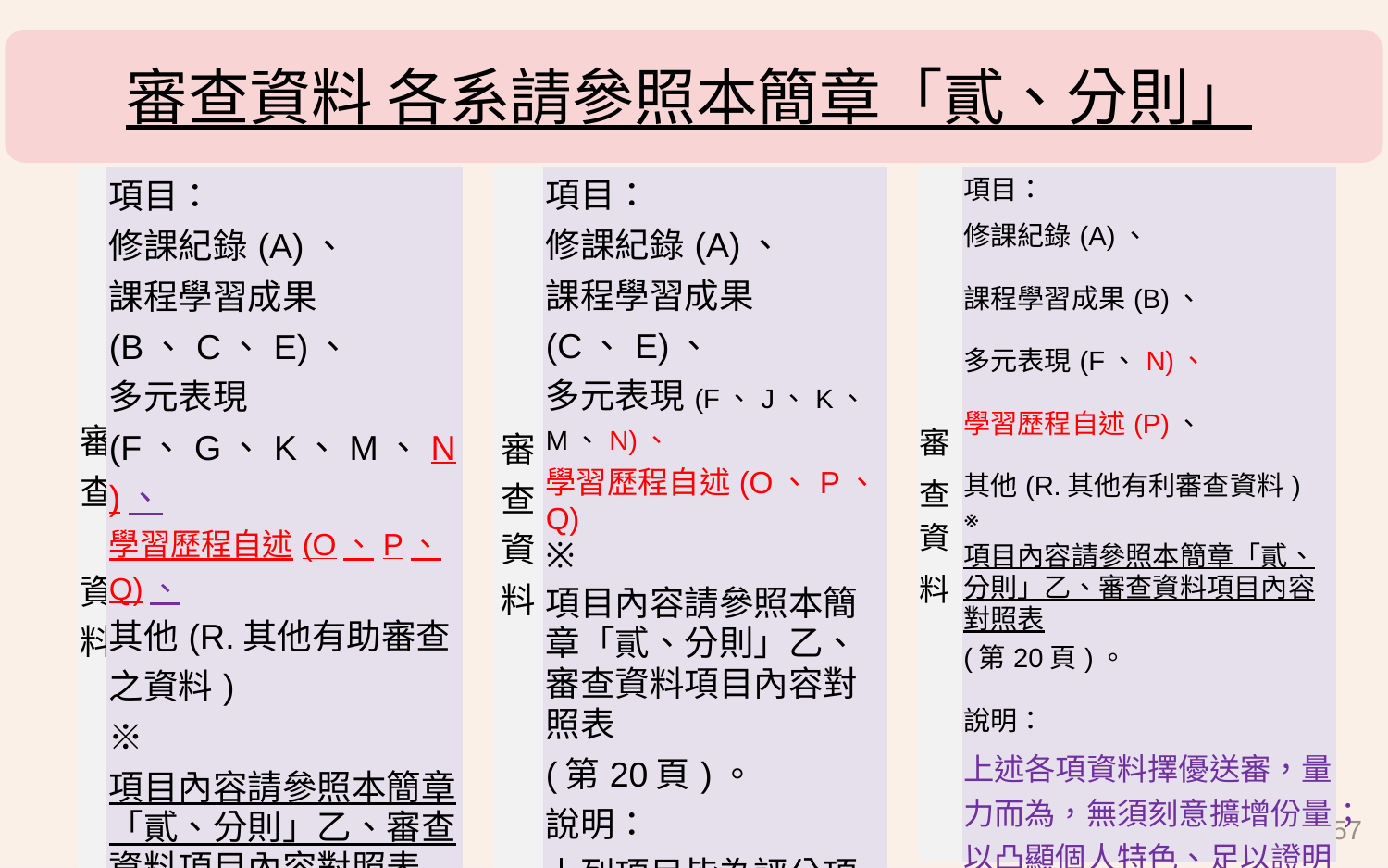

審查資料 各系請參照本簡章「貳、分則」
| 審查 資料 | 項目： 修課紀錄(A)、 課程學習成果(C、E)、 多元表現(F、J、K、M、N)、 學習歷程自述(O、P、Q) ※項目內容請參照本簡章「貳、分則」乙、審查資料項目內容對照表(第20頁)。 說明： 上列項目皆為評分項目，申請同學請準備所有資料送審。 |
| --- | --- |
| 審 查 資 料 | 項目： 修課紀錄(A)、 課程學習成果(B)、 多元表現(F、N)、 學習歷程自述(P)、 其他(R.其他有利審查資料) ※項目內容請參照本簡章「貳、分則」乙、審查資料項目內容對照表(第20頁)。 說明： 上述各項資料擇優送審，量力而為，無須刻意擴增份量；以凸顯個人特色、足以證明自身學習能力為主。 |
| --- | --- |
| 審 查 資 料 | 項目： 修課紀錄(A)、 課程學習成果(B、C、E)、 多元表現(F、G、K、M、N)、 學習歷程自述(O、P、Q)、 其他(R.其他有助審查之資料) ※項目內容請參照本簡章「貳、分則」乙、審查資料項目內容對照表(第20頁)。 說明：(無) |
| --- | --- |